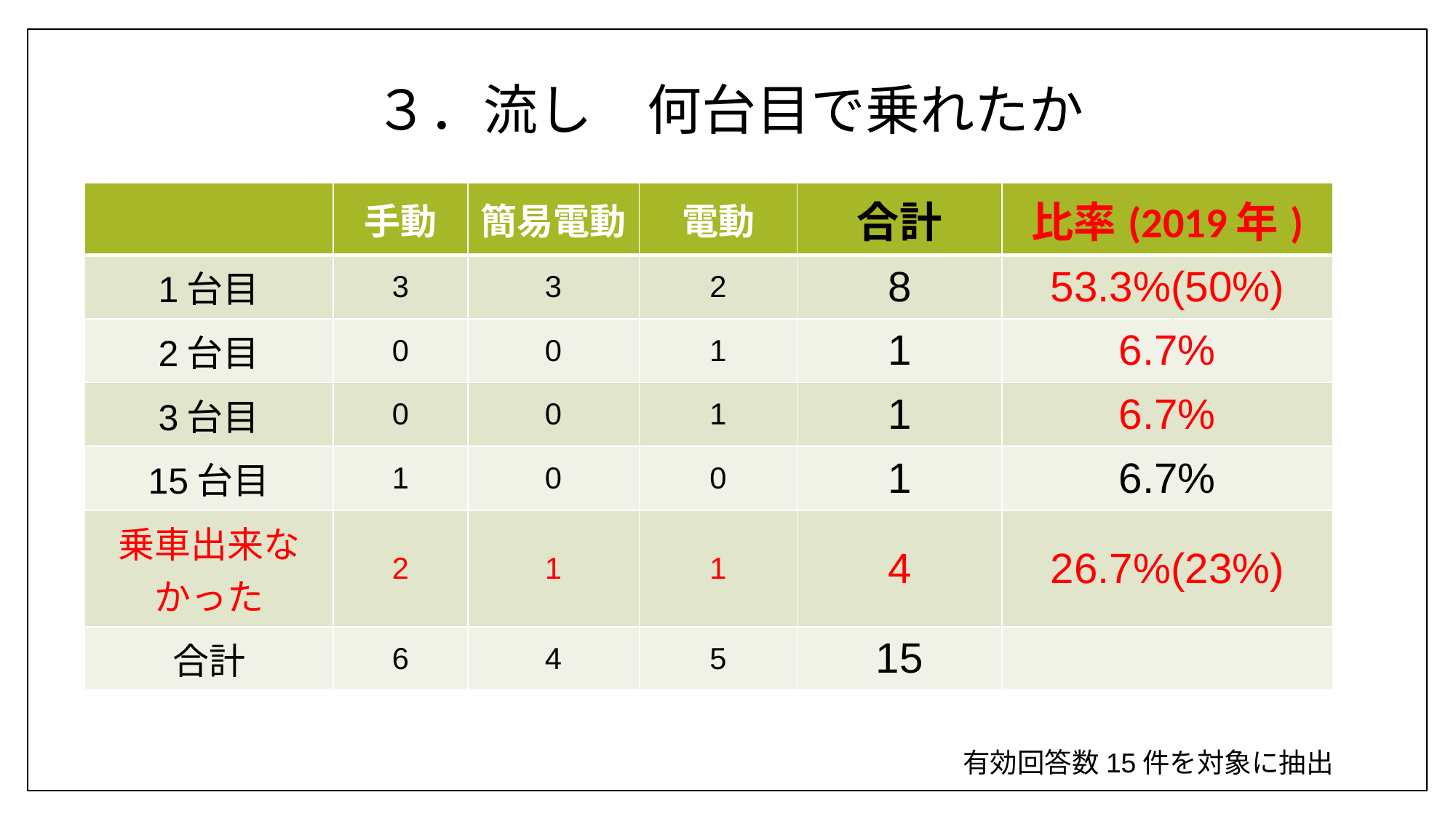

# ３．流し　何台目で乗れたか
|  | 手動 | 簡易電動 | 電動 | 合計 | 比率(2019年) |
| --- | --- | --- | --- | --- | --- |
| 1台目 | 3 | 3 | 2 | 8 | 53.3%(50%) |
| 2台目 | 0 | 0 | 1 | 1 | 6.7% |
| 3台目 | 0 | 0 | 1 | 1 | 6.7% |
| 15台目 | 1 | 0 | 0 | 1 | 6.7% |
| 乗車出来なかった | 2 | 1 | 1 | 4 | 26.7%(23%) |
| 合計 | 6 | 4 | 5 | 15 |  |
有効回答数15件を対象に抽出